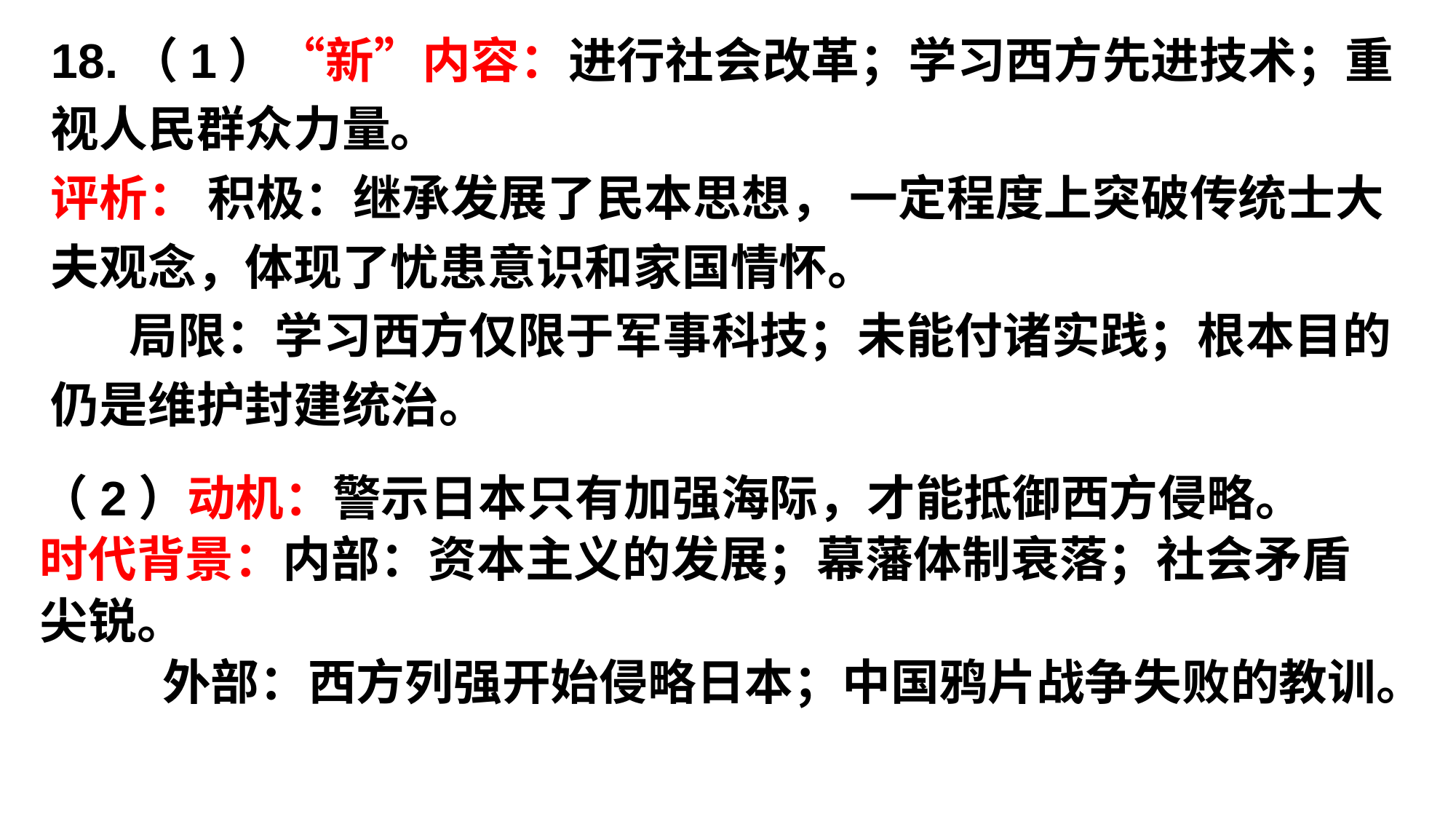

18.（1）“新”内容：进行社会改革；学习西方先进技术；重视人民群众力量。
评析： 积极：继承发展了民本思想， 一定程度上突破传统士大夫观念，体现了忧患意识和家国情怀。
      局限：学习西方仅限于军事科技；未能付诸实践；根本目的仍是维护封建统治。
（2）动机：警示日本只有加强海际，才能抵御西方侵略。
时代背景：内部：资本主义的发展；幕藩体制衰落；社会矛盾尖锐。
          外部：西方列强开始侵略日本；中国鸦片战争失败的教训。